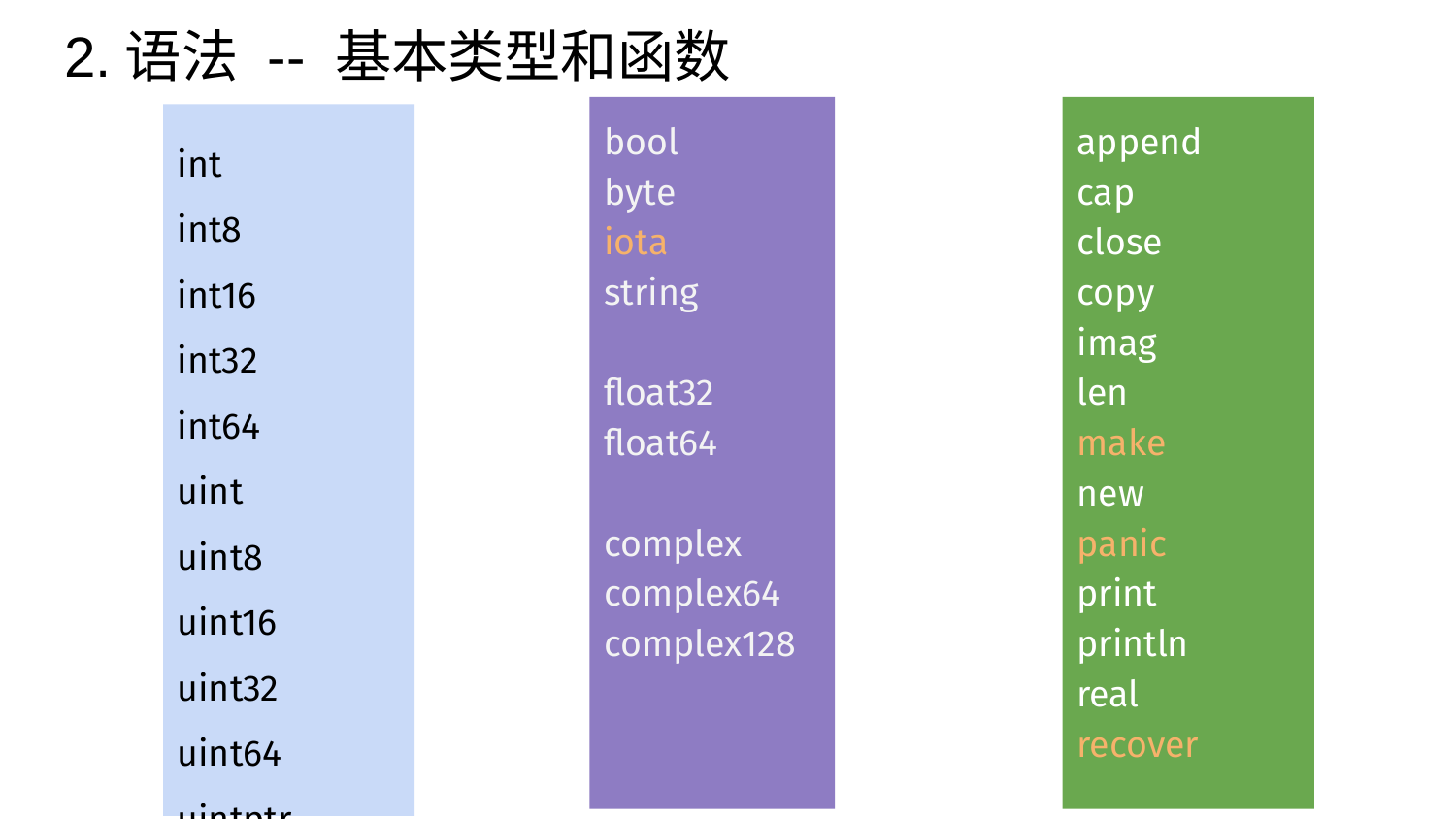

# 2.语法 -- 基本类型和函数
bool
byte
iota
string

float32
float64

complex
complex64
complex128

append
cap
close
copy
imag
len
make
new
panic
print
println
real
recover

int
int8
int16
int32
int64
uint
uint8
uint16
uint32
uint64
uintptr